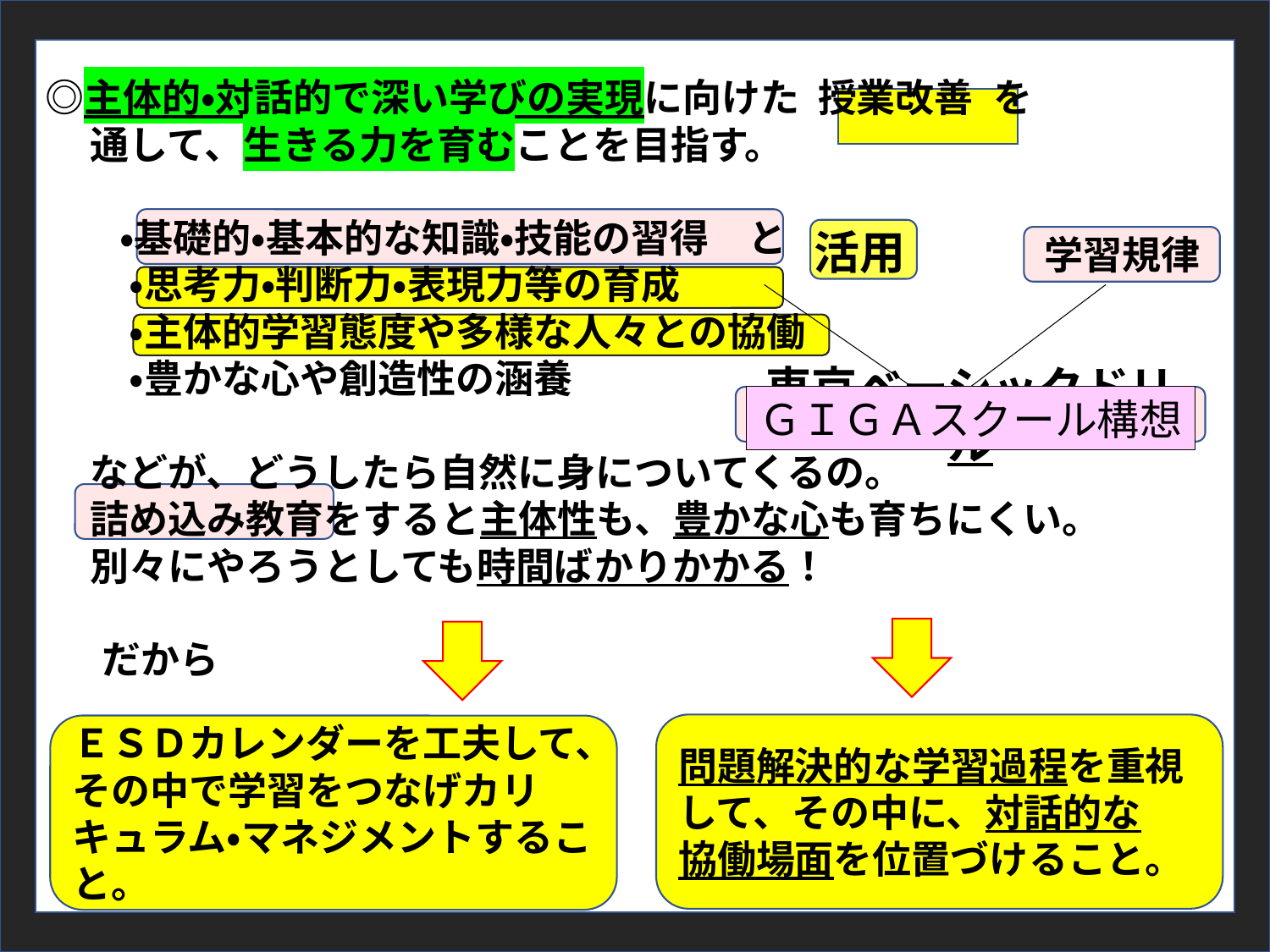

◎主体的・対話的で深い学びの実現に向けた　授業改善　を
　　通して、生きる力を育むことを目指す。

　　　・基礎的・基本的な知識・技能の習得　と
　　　・思考力・判断力・表現力等の育成
　　　・主体的学習態度や多様な人々との協働
　　　・豊かな心や創造性の涵養

　　などが、どうしたら自然に身についてくるの。
　　詰め込み教育をすると主体性も、豊かな心も育ちにくい。
　　別々にやろうとしても時間ばかりかかる！

         だから

活用

学習規律

ＧＩＧＡスクール構想
東京ベーシックドリル

問題解決的な学習過程を重視して、その中に、対話的な
協働場面を位置づけること。
ＥＳＤカレンダーを工夫して、
その中で学習をつなげカリキュラム・マネジメントすること。